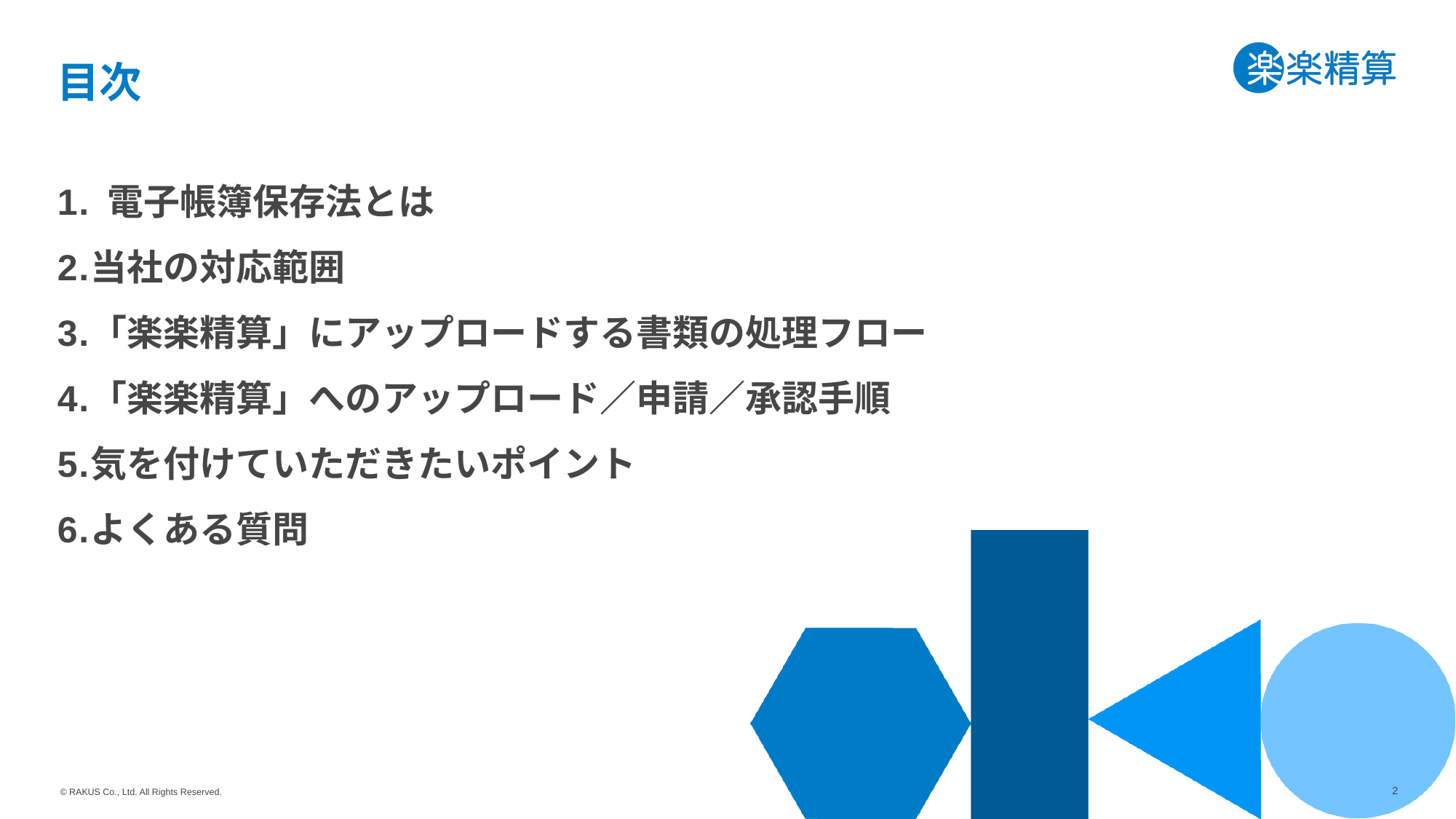

# 目次
 電子帳簿保存法とは
当社の対応範囲
「楽楽精算」にアップロードする書類の処理フロー
「楽楽精算」へのアップロード／申請／承認手順
気を付けていただきたいポイント
よくある質問
2